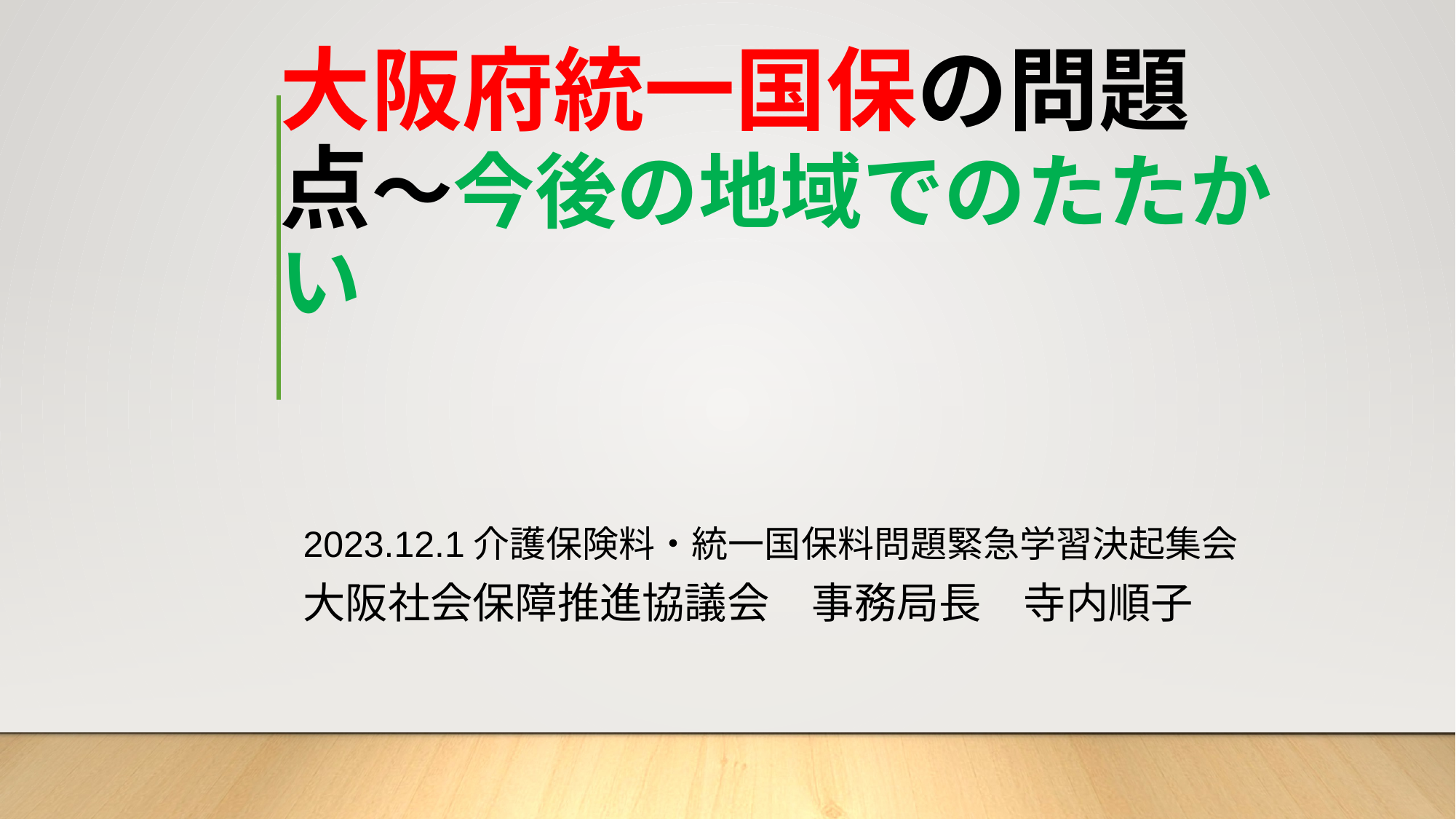

# 大阪府統一国保の問題点～今後の地域でのたたかい
2023.12.1介護保険料・統一国保料問題緊急学習決起集会 　大阪社会保障推進協議会　事務局長　寺内順子